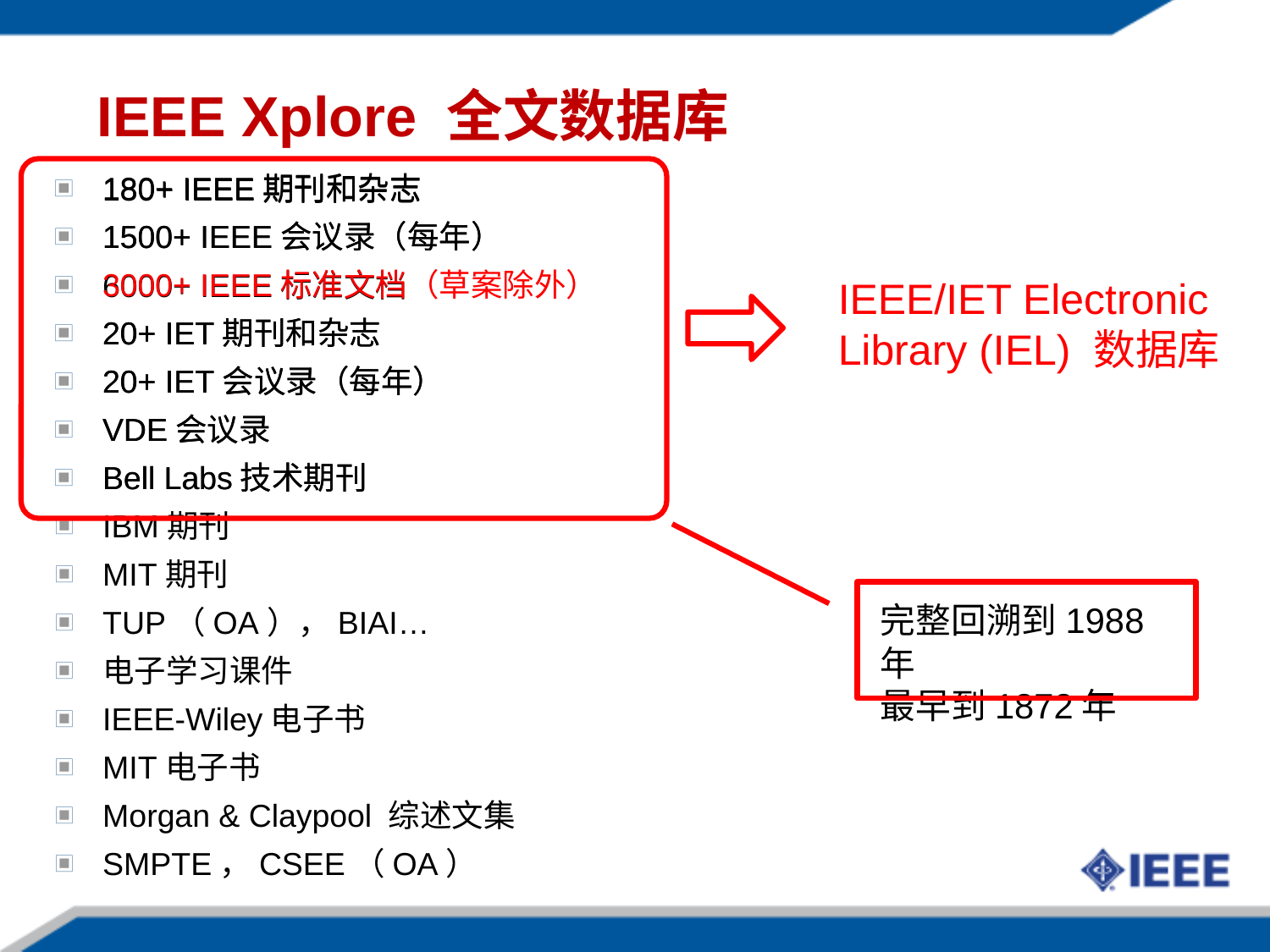

# IEEE Xplore 全文数据库

180+ IEEE期刊和杂志
1500+ IEEE会议录（每年）
6000+ IEEE标准文档
20+ IET期刊和杂志
20+ IET会议录（每年）
VDE会议录
Bell Labs技术期刊
IBM期刊
MIT期刊
TUP（OA），BIAI…
电子学习课件
IEEE-Wiley电子书
MIT电子书
Morgan & Claypool 综述文集
SMPTE，CSEE（OA）

180+ IEEE期刊和杂志
1500+ IEEE会议录（每年）
3000+ IEEE标准文档（草案除外）
20+ IET期刊和杂志
20+ IET会议录（每年）
VDE会议录
Bell Labs技术期刊

IEEE/IET Electronic Library (IEL) 数据库

完整回溯到1988年
最早到1872年